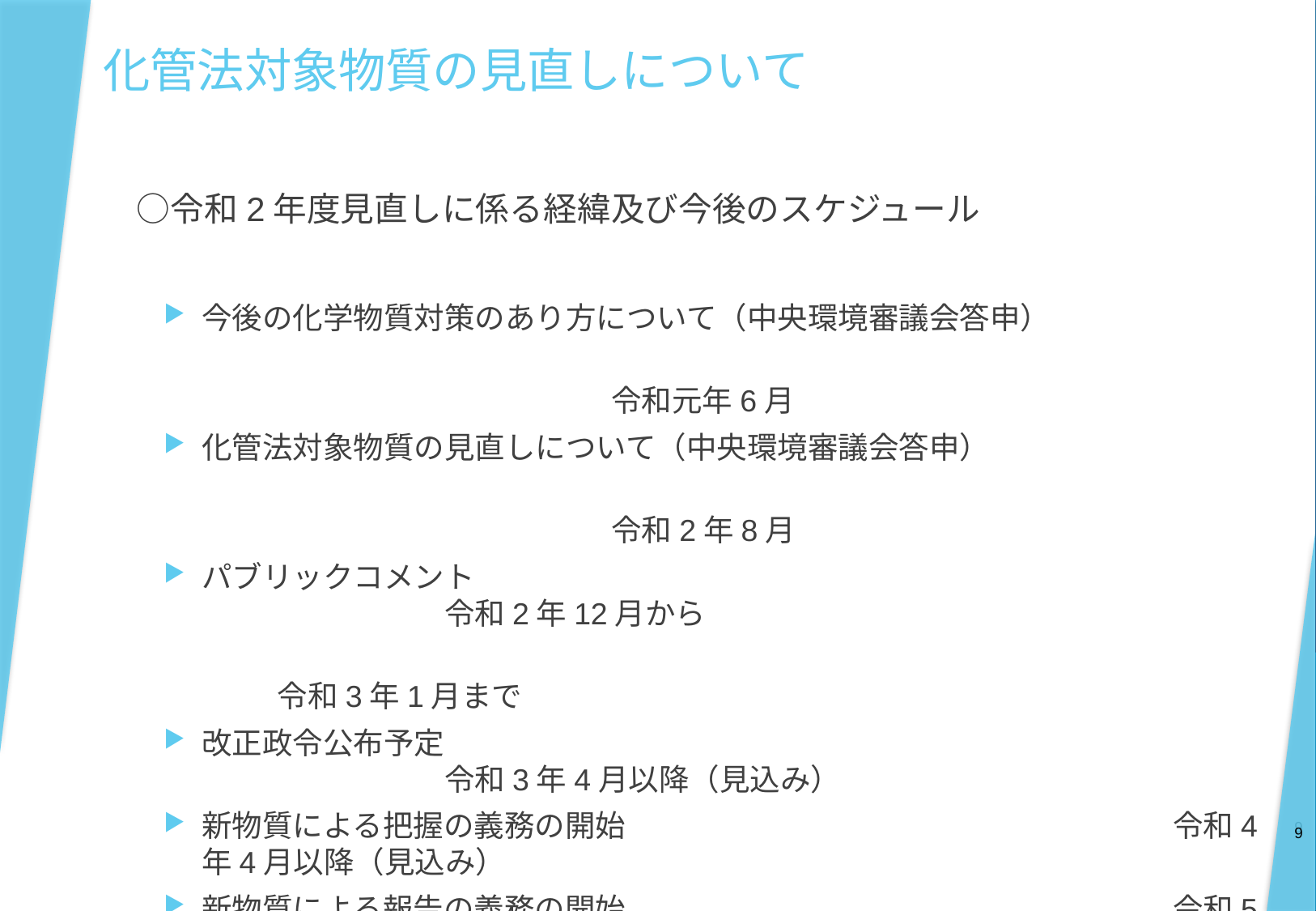

# 化管法対象物質の見直しについて
　○令和2年度見直しに係る経緯及び今後のスケジュール

今後の化学物質対策のあり方について（中央環境審議会答申）
												　　　令和元年6月
化管法対象物質の見直しについて（中央環境審議会答申）
												　　　令和2年8月
パブリックコメント								令和2年12月から
　　　　　　　　　　　　　　　　　　　　　　　　　　　　　　　　　　　		令和3年1月まで
改正政令公布予定								令和3年4月以降（見込み）
新物質による把握の義務の開始					令和4年4月以降（見込み）
新物質による報告の義務の開始					令和5年4月以降（見込み）

9
9